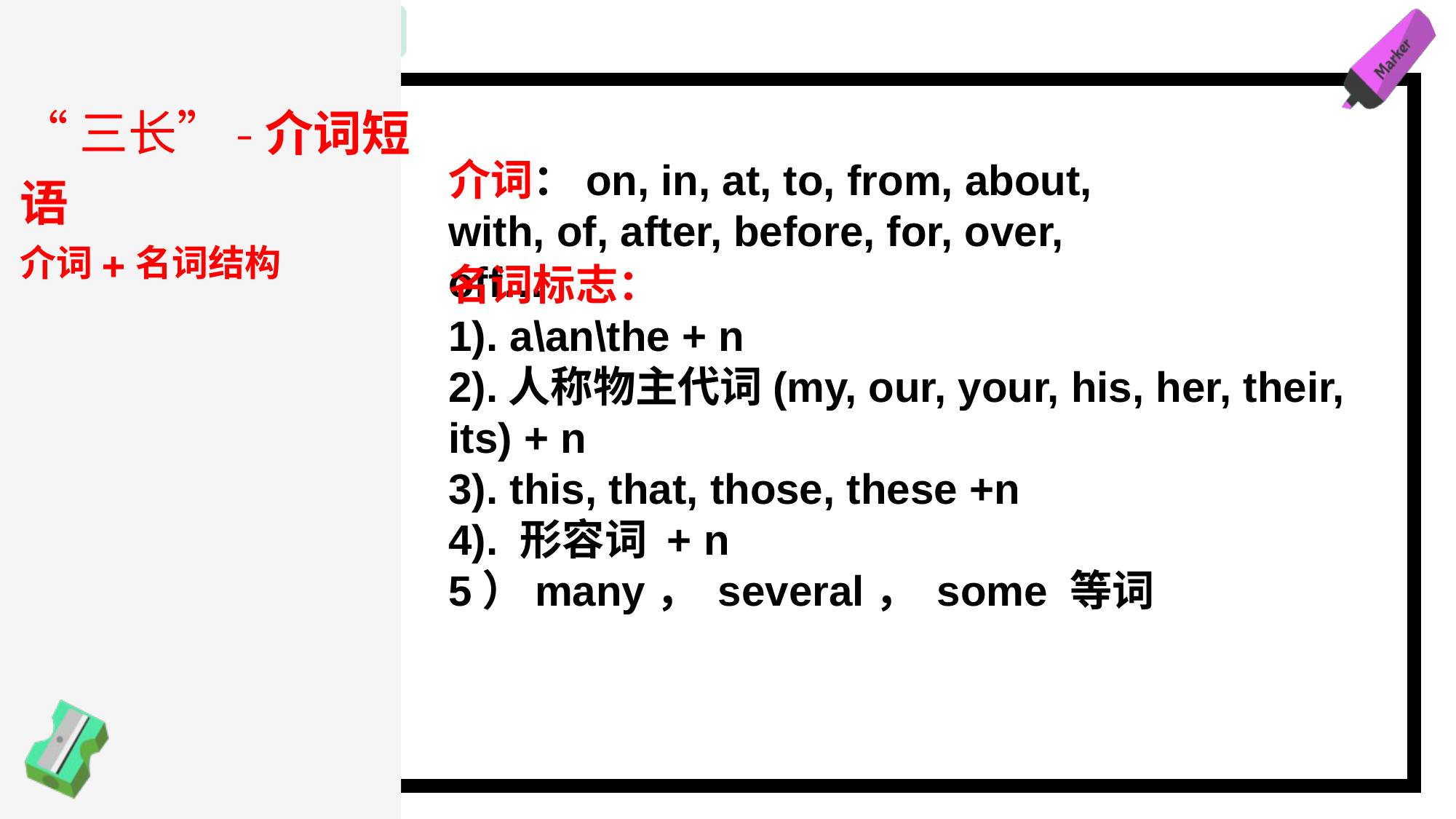

# “三长”-介词短语 介词+名词结构
介词：on, in, at, to, from, about, with, of, after, before, for, over, off…
名词标志：
1). a\an\the + n
2).人称物主代词(my, our, your, his, her, their, its) + n
3). this, that, those, these +n
4). 形容词 + n
5）many， several， some 等词